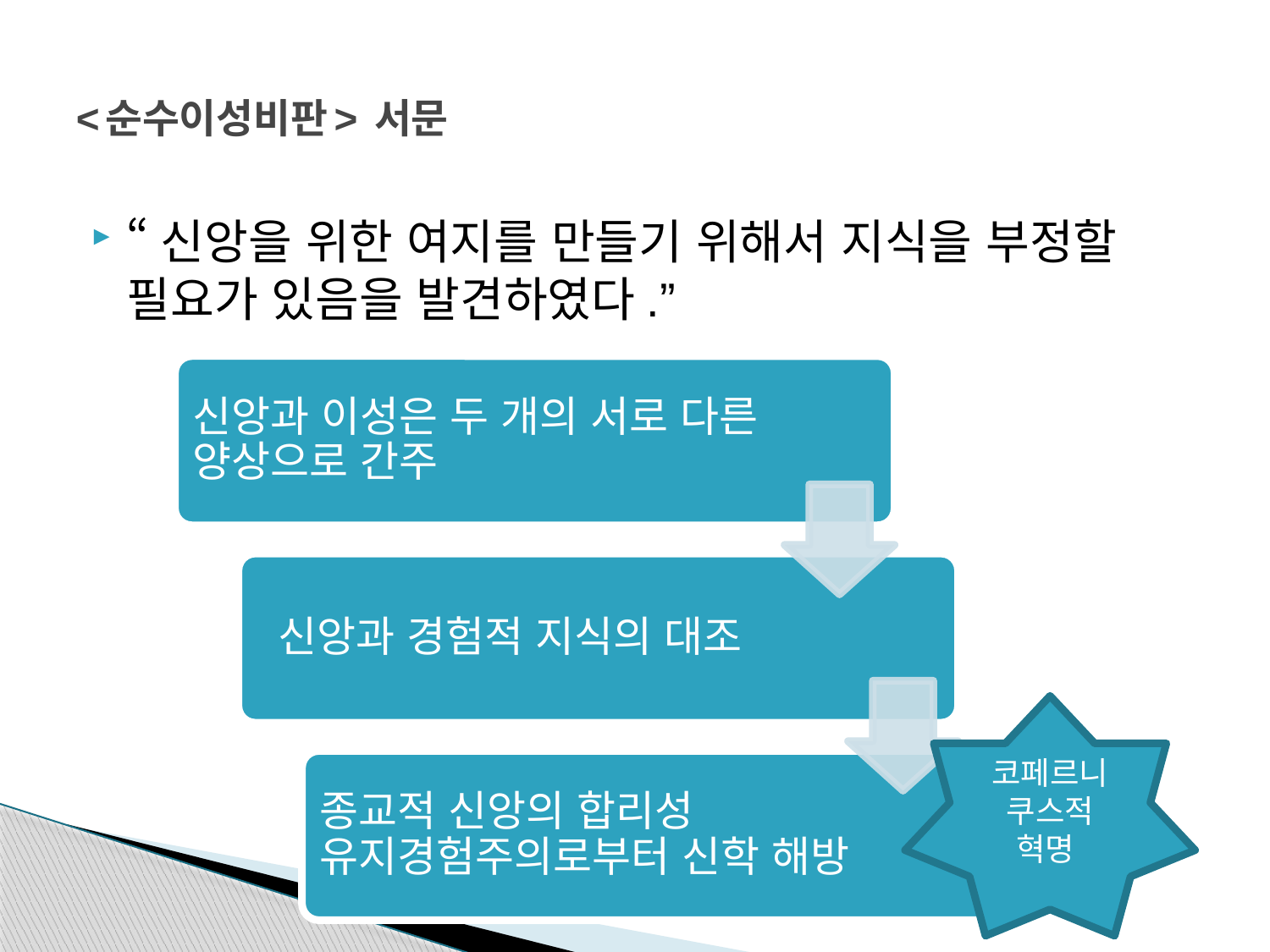

# <순수이성비판> 서문
“신앙을 위한 여지를 만들기 위해서 지식을 부정할 필요가 있음을 발견하였다.”
신앙과 이성은 두 개의 서로 다른 양상으로 간주

 신앙과 경험적 지식의 대조

종교적 신앙의 합리성 유지경험주의로부터 신학 해방
코페르니쿠스적 혁명